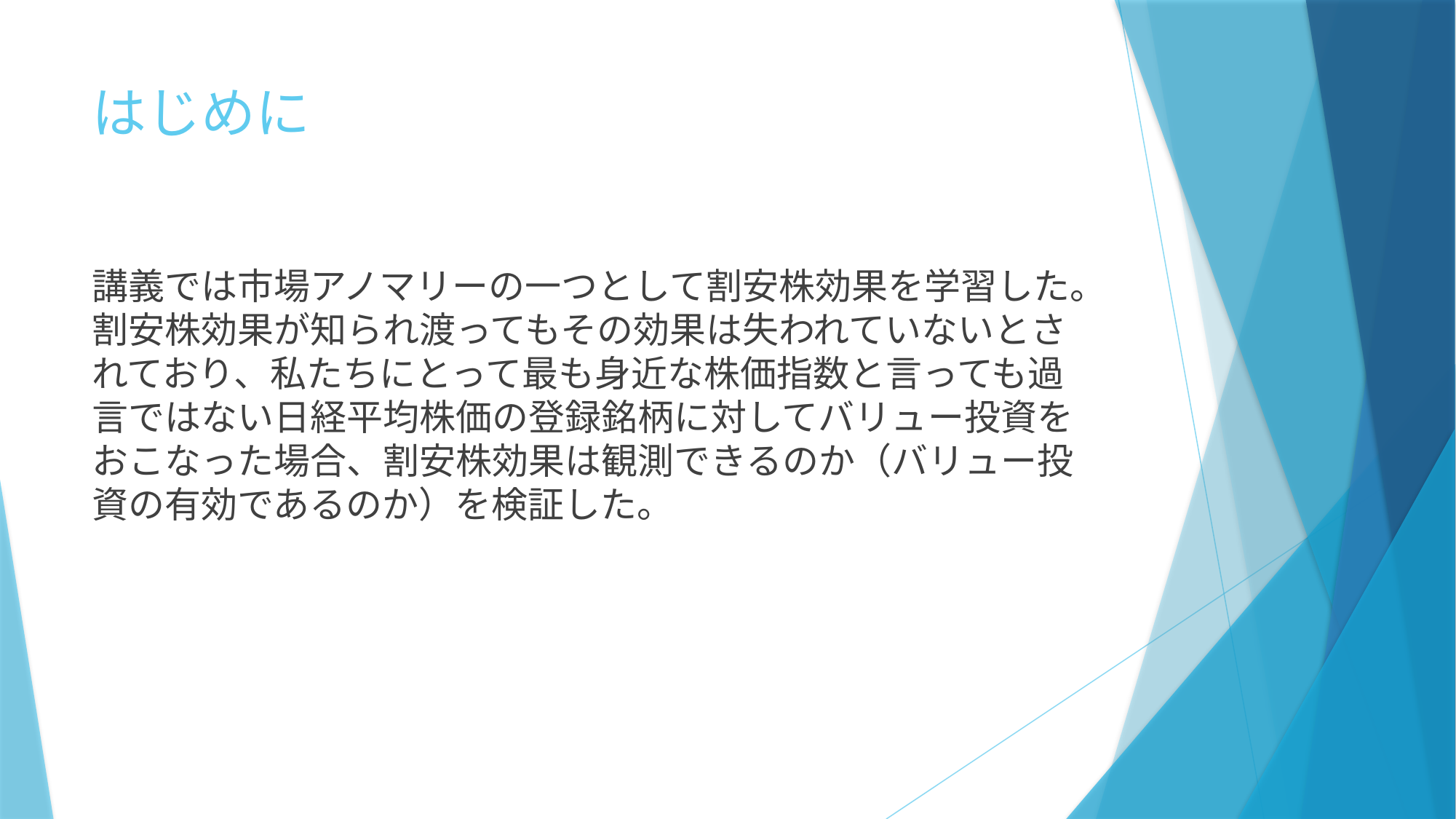

# はじめに
講義では市場アノマリーの一つとして割安株効果を学習した。割安株効果が知られ渡ってもその効果は失われていないとされており、私たちにとって最も身近な株価指数と言っても過言ではない日経平均株価の登録銘柄に対してバリュー投資をおこなった場合、割安株効果は観測できるのか（バリュー投資の有効であるのか）を検証した。